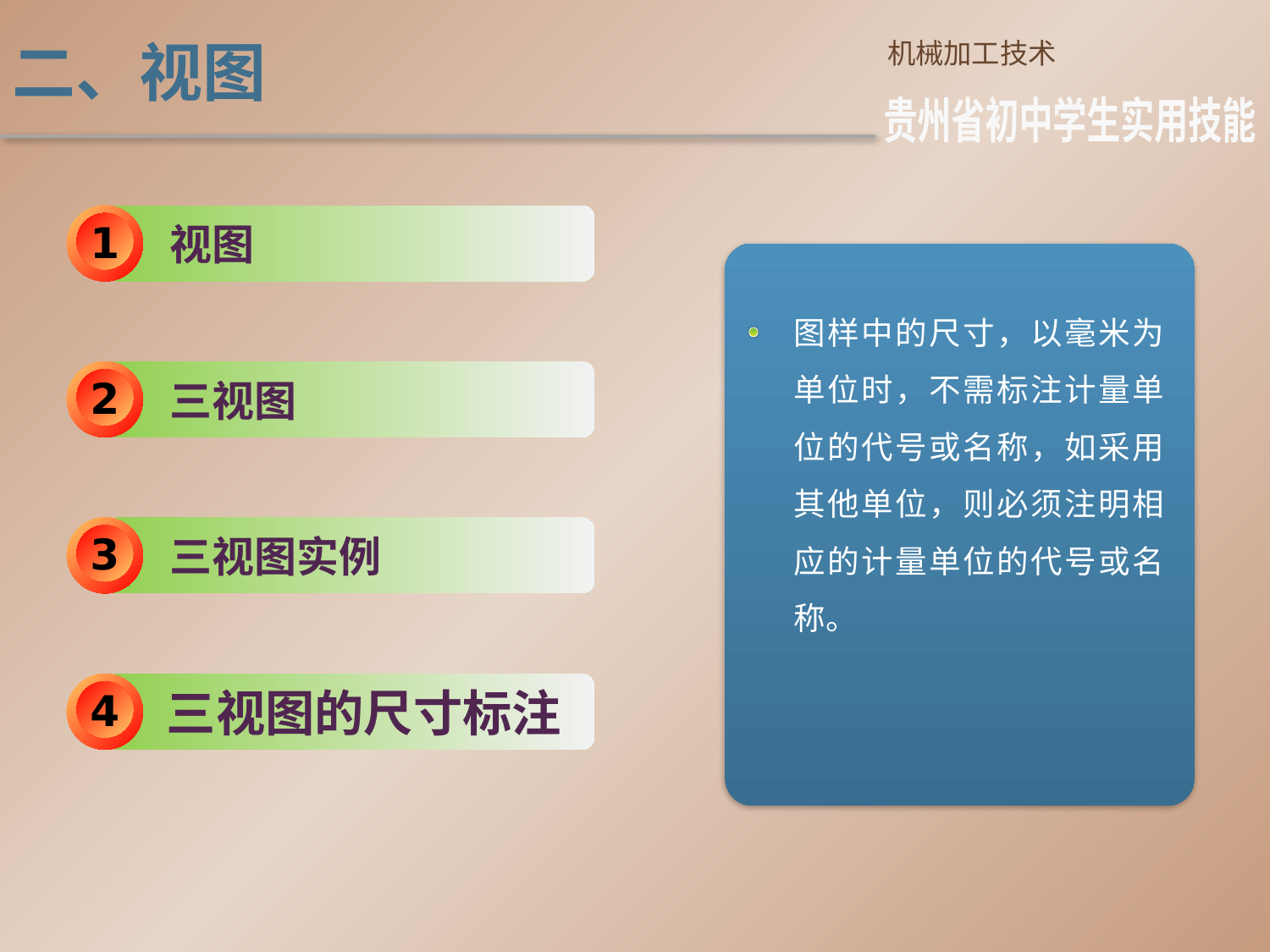

二、视图
机械加工技术
贵州省初中学生实用技能
    视图

1

图样中的尺寸，以毫米为单位时，不需标注计量单位的代号或名称，如采用其他单位，则必须注明相应的计量单位的代号或名称。

2
    三视图

3
    三视图实例

4
   三视图的尺寸标注